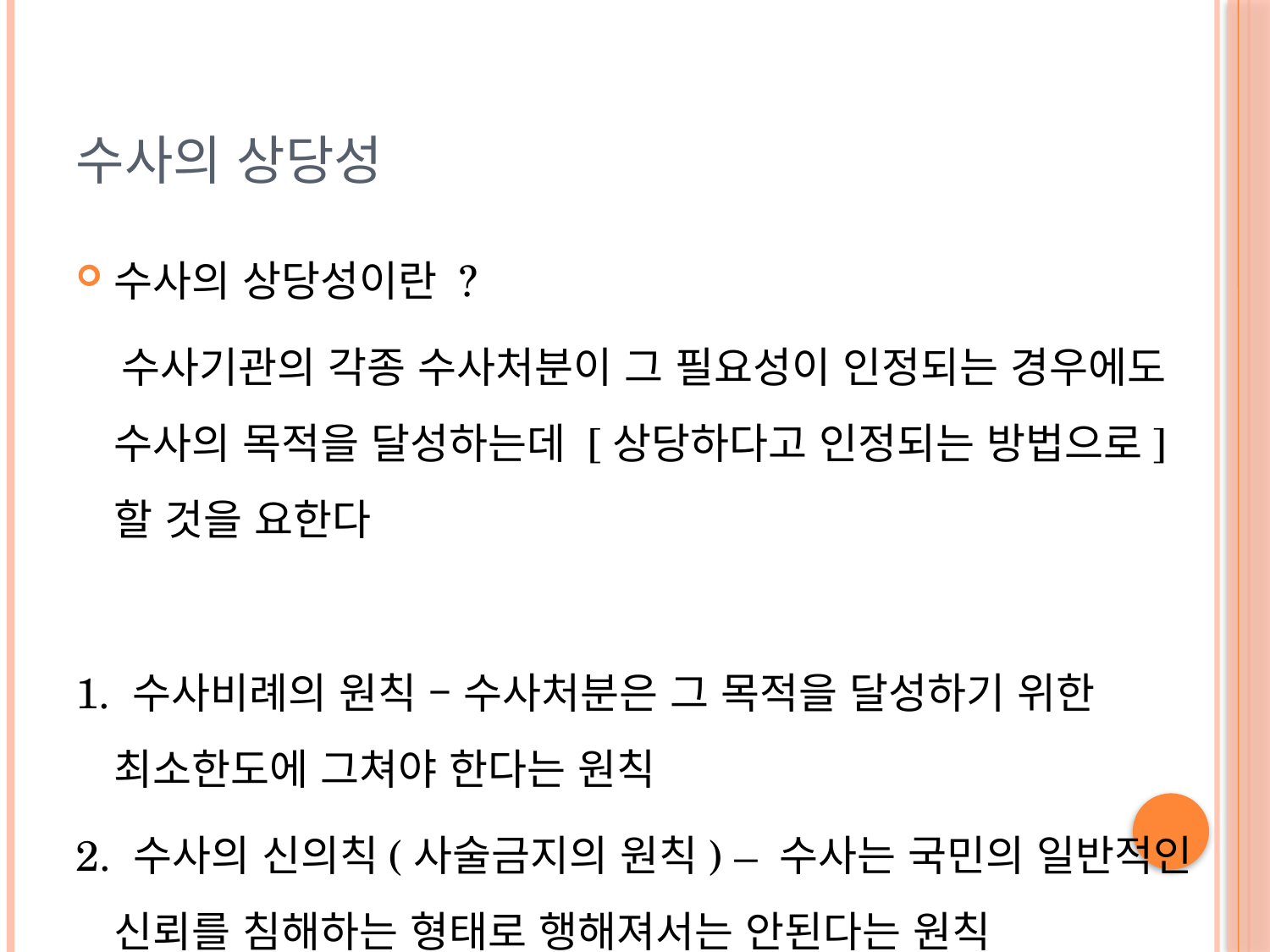

# 수사의 상당성
수사의 상당성이란 ?
   수사기관의 각종 수사처분이 그 필요성이 인정되는 경우에도 수사의 목적을 달성하는데 [상당하다고 인정되는 방법으로] 할 것을 요한다

1. 수사비례의 원칙 – 수사처분은 그 목적을 달성하기 위한 최소한도에 그쳐야 한다는 원칙
2. 수사의 신의칙(사술금지의 원칙) – 수사는 국민의 일반적인 신뢰를 침해하는 형태로 행해져서는 안된다는 원칙